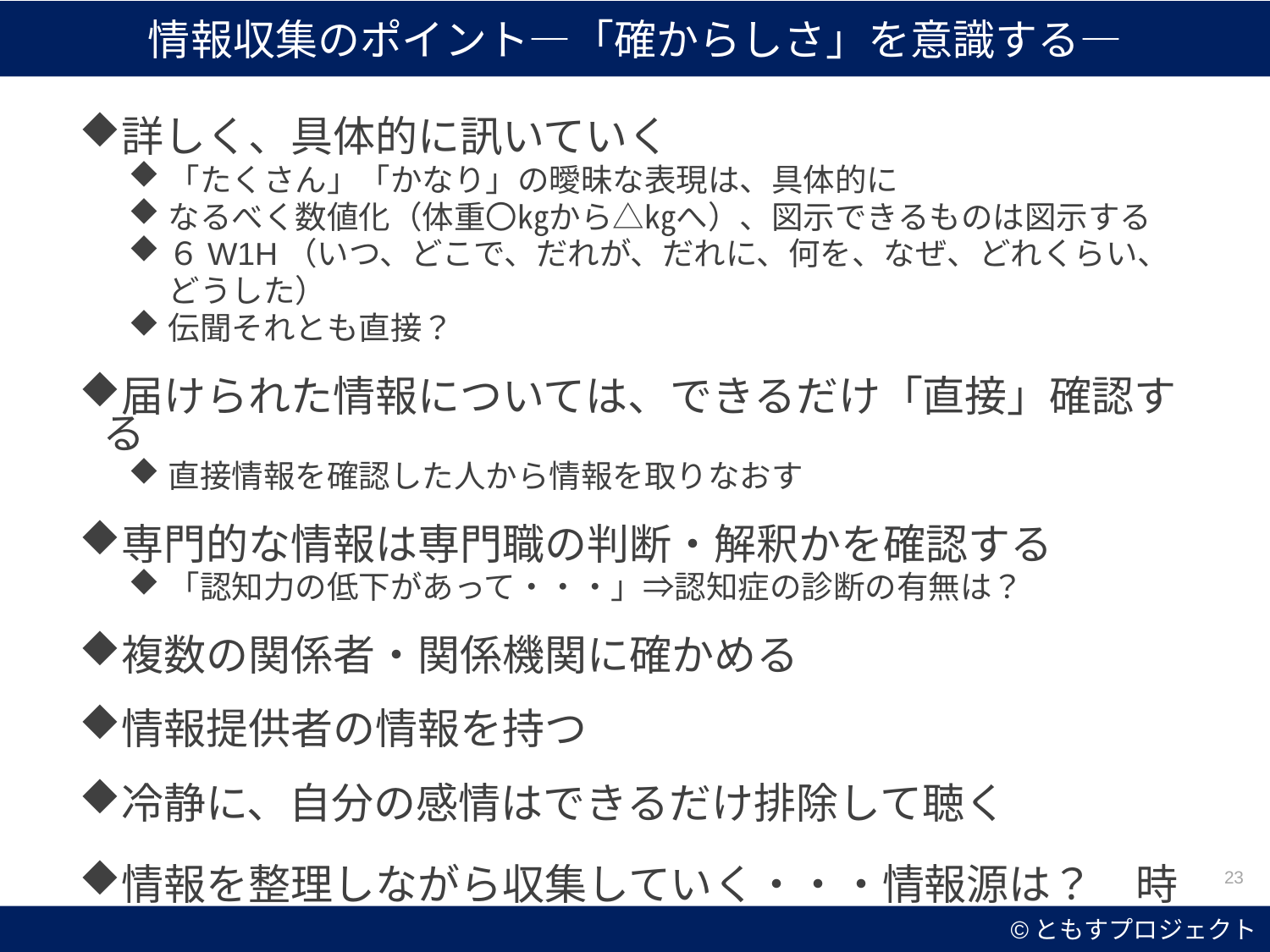

情報収集のポイント―「確からしさ」を意識する―
詳しく、具体的に訊いていく
「たくさん」「かなり」の曖昧な表現は、具体的に
なるべく数値化（体重〇㎏から△㎏へ）、図示できるものは図示する
６W1H（いつ、どこで、だれが、だれに、何を、なぜ、どれくらい、どうした）
伝聞それとも直接？

届けられた情報については、できるだけ「直接」確認する
直接情報を確認した人から情報を取りなおす

専門的な情報は専門職の判断・解釈かを確認する
「認知力の低下があって・・・」⇒認知症の診断の有無は？

複数の関係者・関係機関に確かめる

情報提供者の情報を持つ

冷静に、自分の感情はできるだけ排除して聴く

情報を整理しながら収集していく・・・情報源は？　時系列で情報を整理
23
© i-advocacynet 2017
©ともすプロジェクト